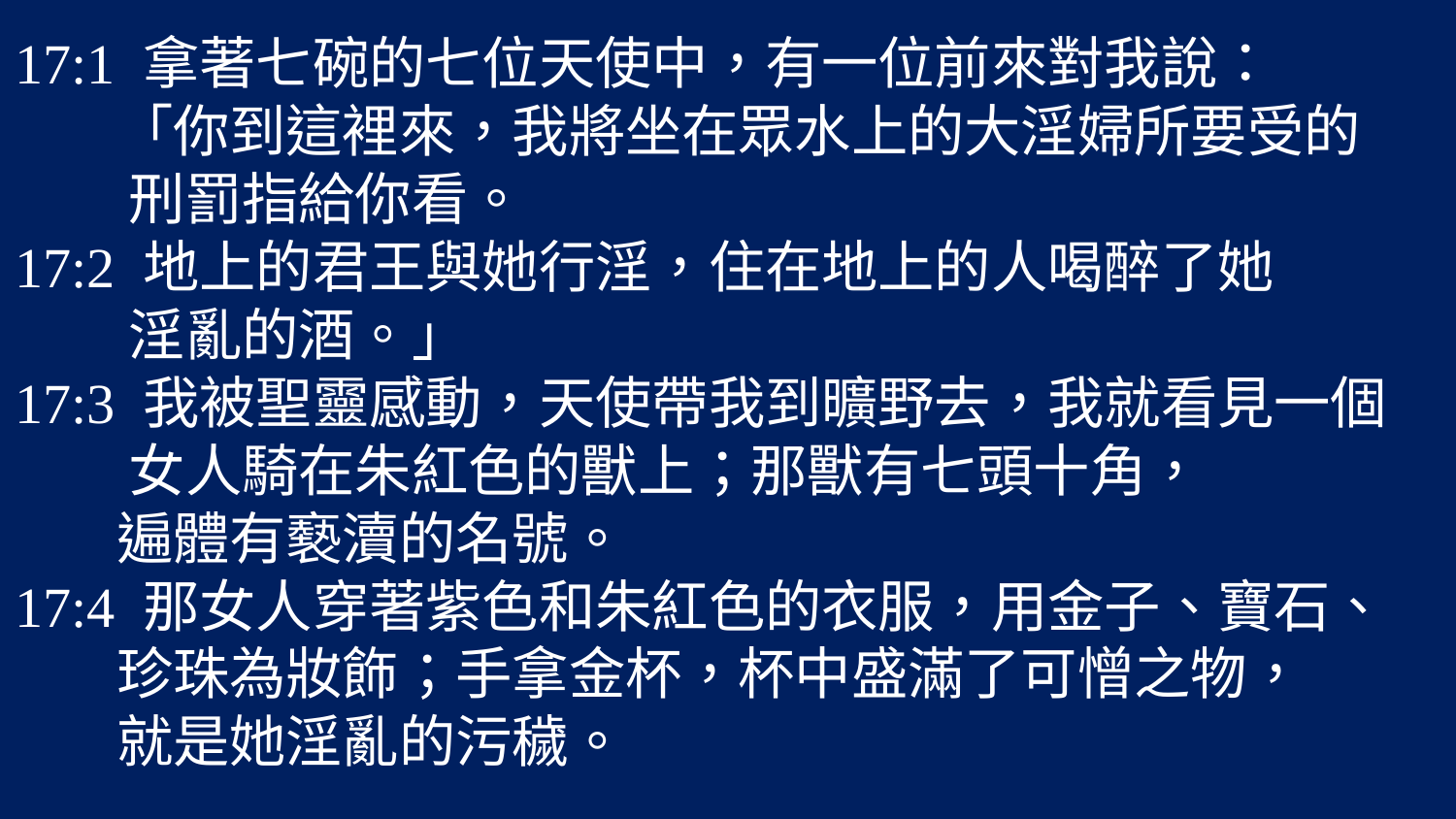

17:1 拿著七碗的七位天使中，有一位前來對我說：
       「你到這裡來，我將坐在眾水上的大淫婦所要受的
        刑罰指給你看。
17:2 地上的君王與她行淫，住在地上的人喝醉了她
        淫亂的酒。」
17:3 我被聖靈感動，天使帶我到曠野去，我就看見一個
        女人騎在朱紅色的獸上；那獸有七頭十角，
       遍體有褻瀆的名號。
17:4 那女人穿著紫色和朱紅色的衣服，用金子、寶石、
       珍珠為妝飾；手拿金杯，杯中盛滿了可憎之物，
       就是她淫亂的污穢。